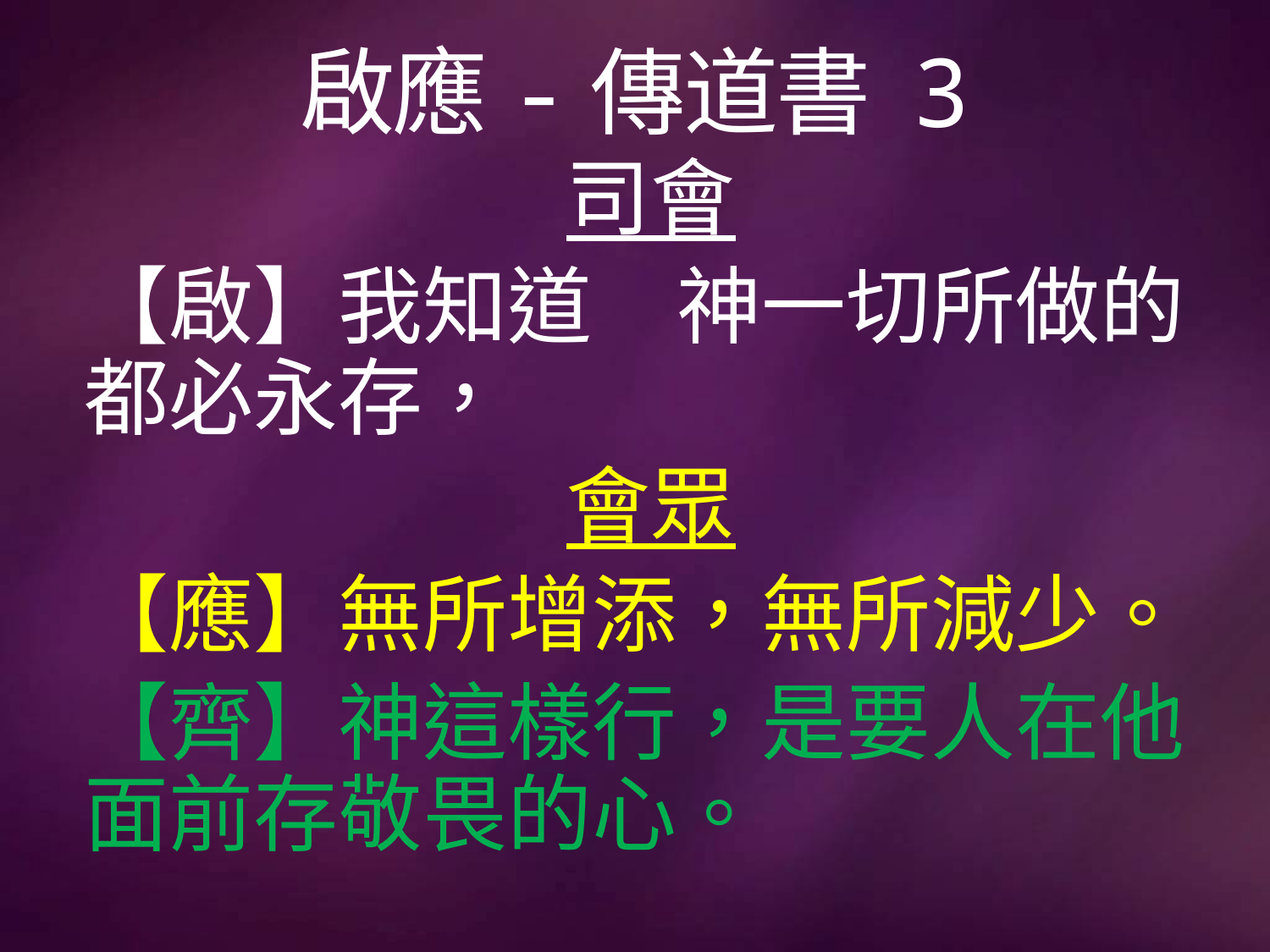

# 啟應-傳道書 3
司會
【啟】我知道　神一切所做的都必永存，
會眾
【應】無所增添，無所減少。
【齊】神這樣行，是要人在他面前存敬畏的心。